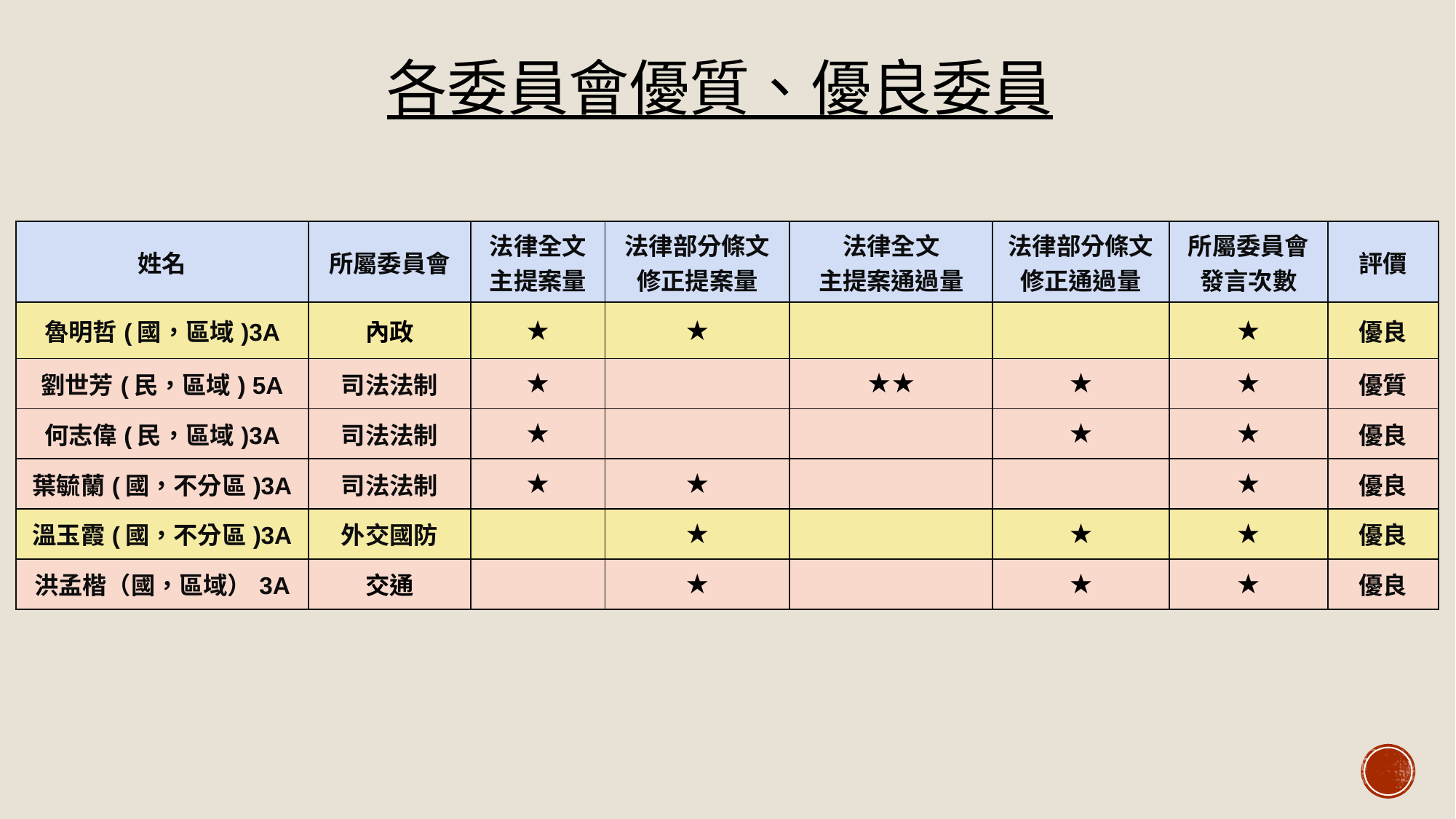

# 各委員會優質、優良委員
| 姓名 | 所屬委員會 | 法律全文 主提案量 | 法律部分條文修正提案量 | 法律全文 主提案通過量 | 法律部分條文修正通過量 | 所屬委員會 發言次數 | 評價 |
| --- | --- | --- | --- | --- | --- | --- | --- |
| 魯明哲(國，區域)3A | 內政 | ★ | ★ |  |  | ★ | 優良 |
| 劉世芳(民，區域) 5A | 司法法制 | ★ |  | ★★ | ★ | ★ | 優質 |
| 何志偉(民，區域)3A | 司法法制 | ★ |  |  | ★ | ★ | 優良 |
| 葉毓蘭(國，不分區)3A | 司法法制 | ★ | ★ |  |  | ★ | 優良 |
| 溫玉霞(國，不分區)3A | 外交國防 |  | ★ |  | ★ | ★ | 優良 |
| 洪孟楷（國，區域）3A | 交通 |  | ★ |  | ★ | ★ | 優良 |